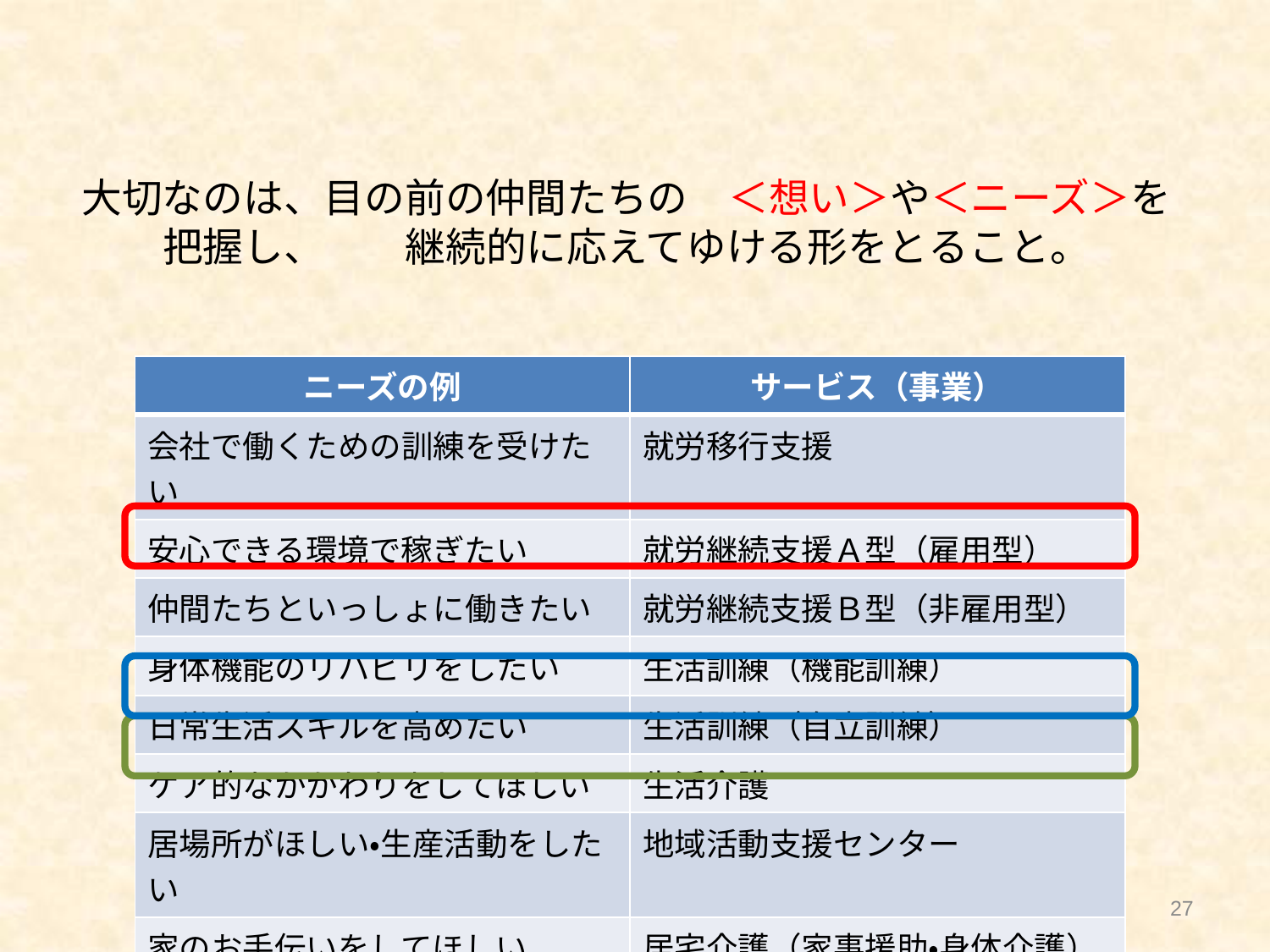

# 大切なのは、目の前の仲間たちの　＜想い＞や＜ニーズ＞を把握し、　　継続的に応えてゆける形をとること。
| ニーズの例 | サービス（事業） |
| --- | --- |
| 会社で働くための訓練を受けたい | 就労移行支援 |
| 安心できる環境で稼ぎたい | 就労継続支援Ａ型（雇用型） |
| 仲間たちといっしょに働きたい | 就労継続支援Ｂ型（非雇用型） |
| 身体機能のリハビリをしたい | 生活訓練（機能訓練） |
| 日常生活スキルを高めたい | 生活訓練（自立訓練） |
| ケア的なかかわりをしてほしい | 生活介護 |
| 居場所がほしい・生産活動をしたい | 地域活動支援センター |
| 家のお手伝いをしてほしい | 居宅介護（家事援助・身体介護） |
| いろいろな相談に乗ってほしい | 相談支援 |

27